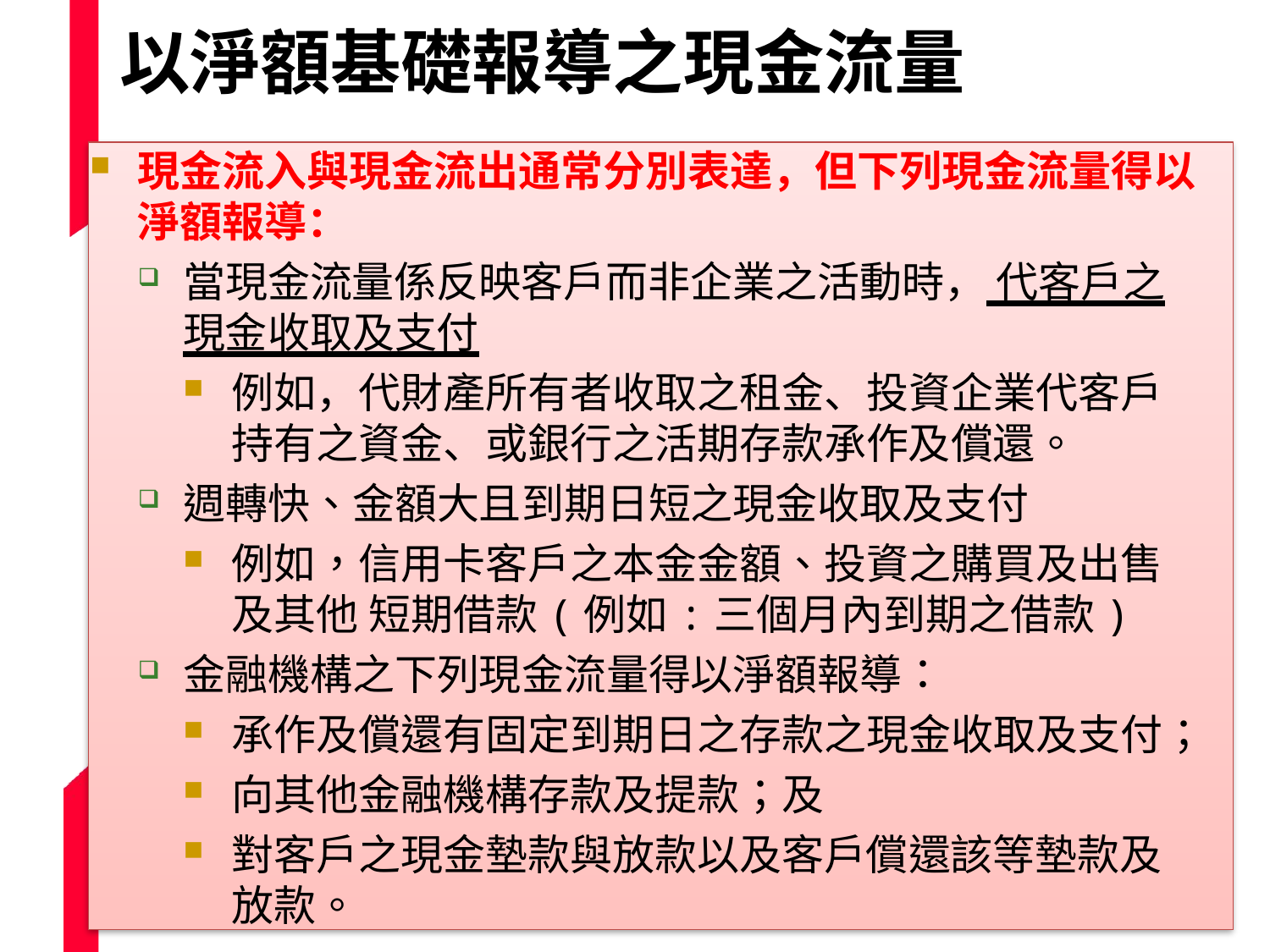

# 以淨額基礎報導之現金流量
現金流入與現金流出通常分別表達，但下列現金流量得以 淨額報導：
當現金流量係反映客戶而非企業之活動時， 代客戶之現金收取及支付
例如，代財產所有者收取之租金、投資企業代客戶持有之資金、或銀行之活期存款承作及償還。
週轉快、金額大且到期日短之現金收取及支付
例如，信用卡客戶之本金金額、投資之購買及出售及其他 短期借款(例如:三個月內到期之借款)
金融機構之下列現金流量得以淨額報導：
承作及償還有固定到期日之存款之現金收取及支付；
向其他金融機構存款及提款；及
對客戶之現金墊款與放款以及客戶償還該等墊款及放款。
11